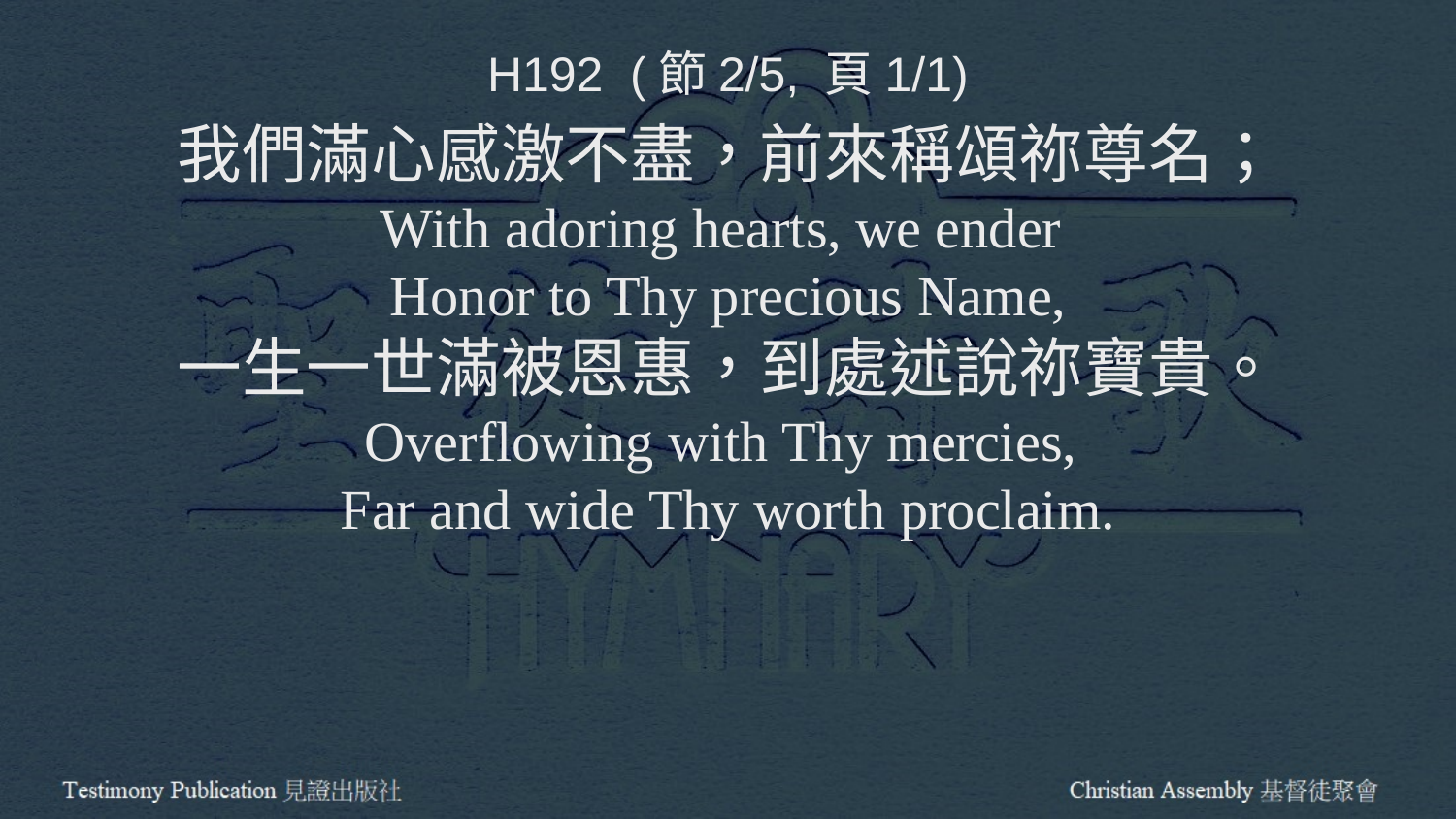

H192  (節2/5, 頁1/1)
我們滿心感激不盡，前來稱頌祢尊名；
With adoring hearts, we ender
Honor to Thy precious Name,
一生一世滿被恩惠，到處述說祢寶貴。
Overflowing with Thy mercies,
Far and wide Thy worth proclaim.